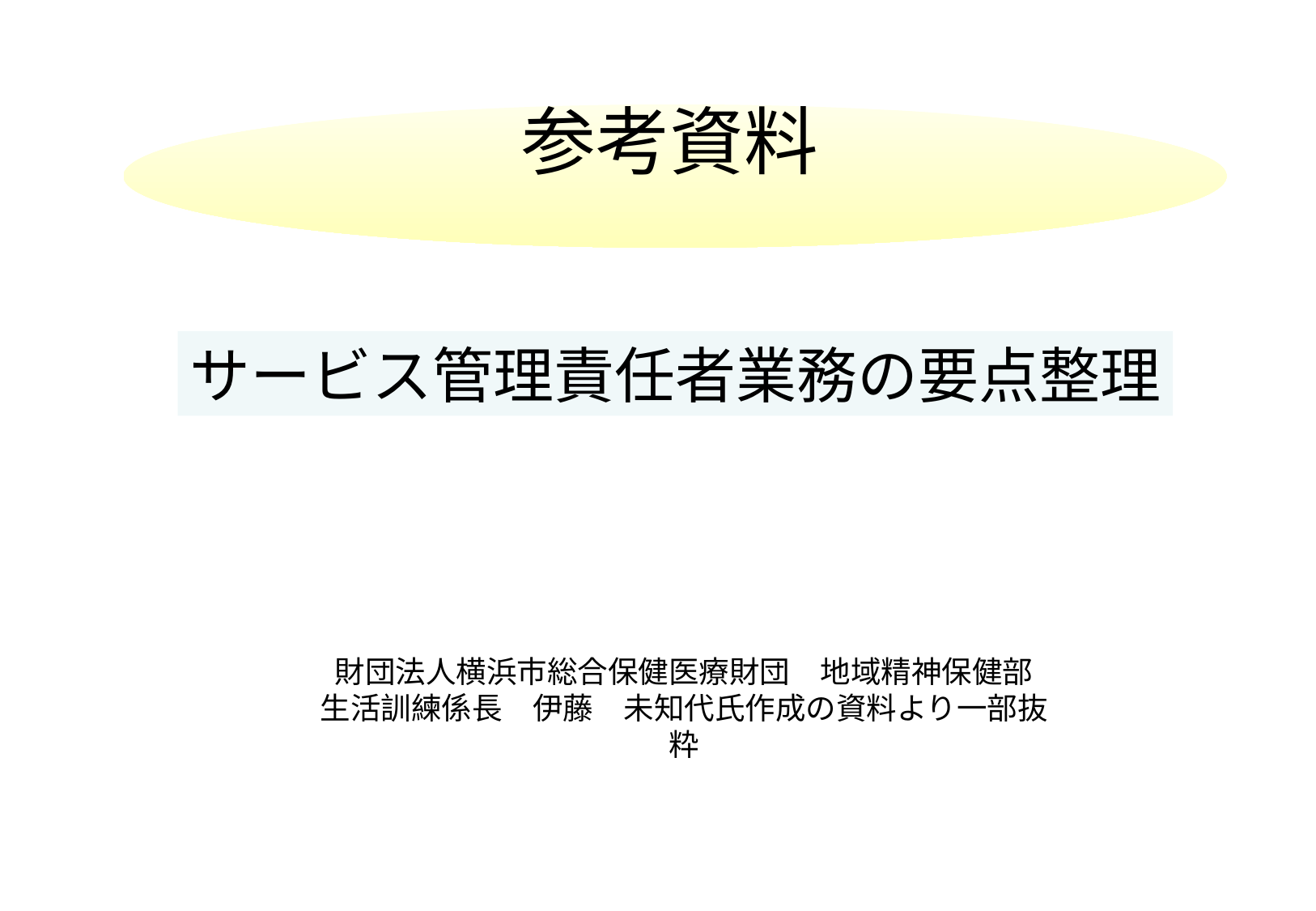

# 参考資料

サービス管理責任者業務の要点整理
財団法人横浜市総合保健医療財団　地域精神保健部
生活訓練係長　伊藤　未知代氏作成の資料より一部抜粋